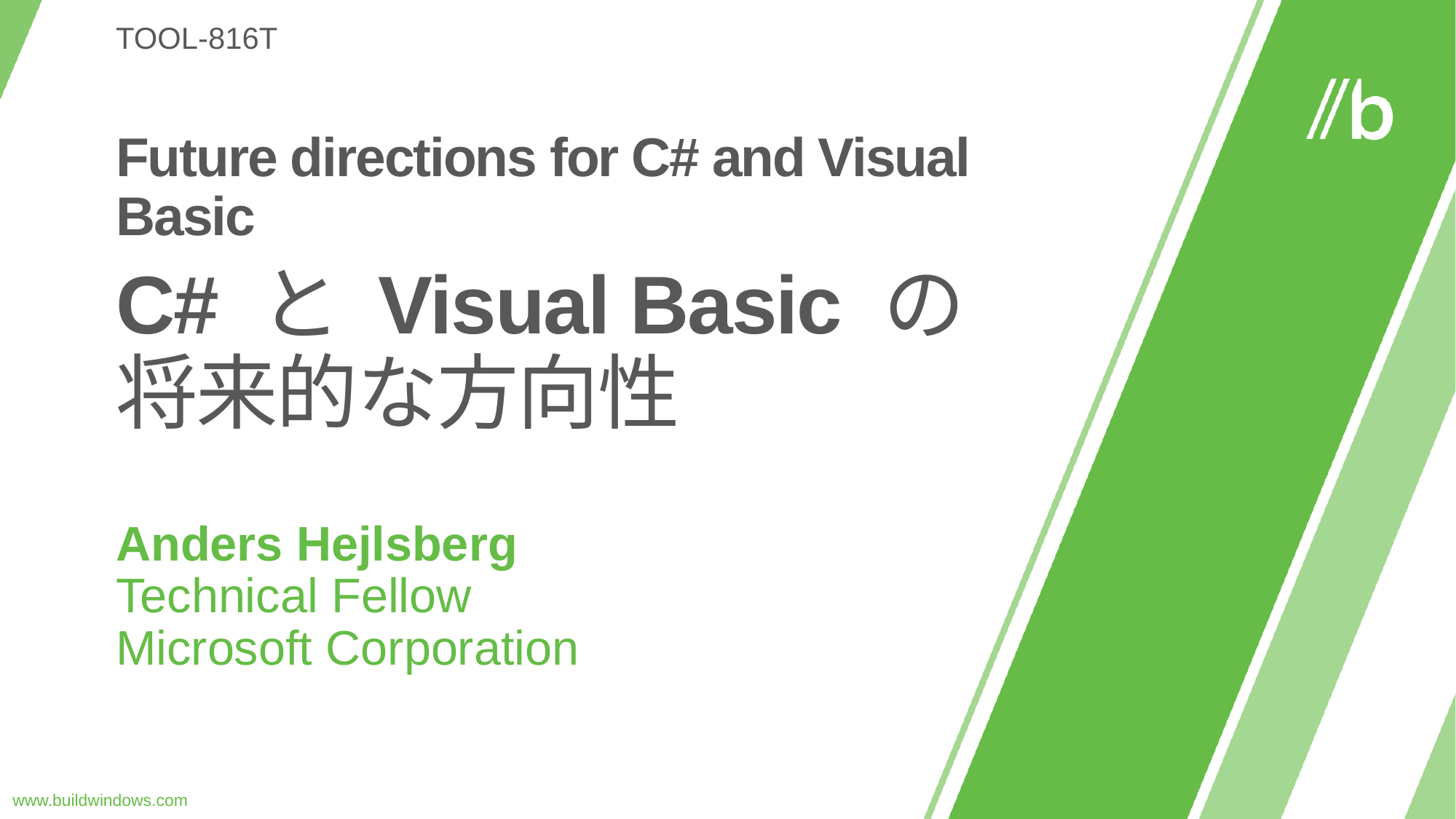

TOOL-816T
# Future directions for C# and Visual Basic C# と Visual Basic の 将来的な方向性
Anders Hejlsberg
Technical Fellow
Microsoft Corporation